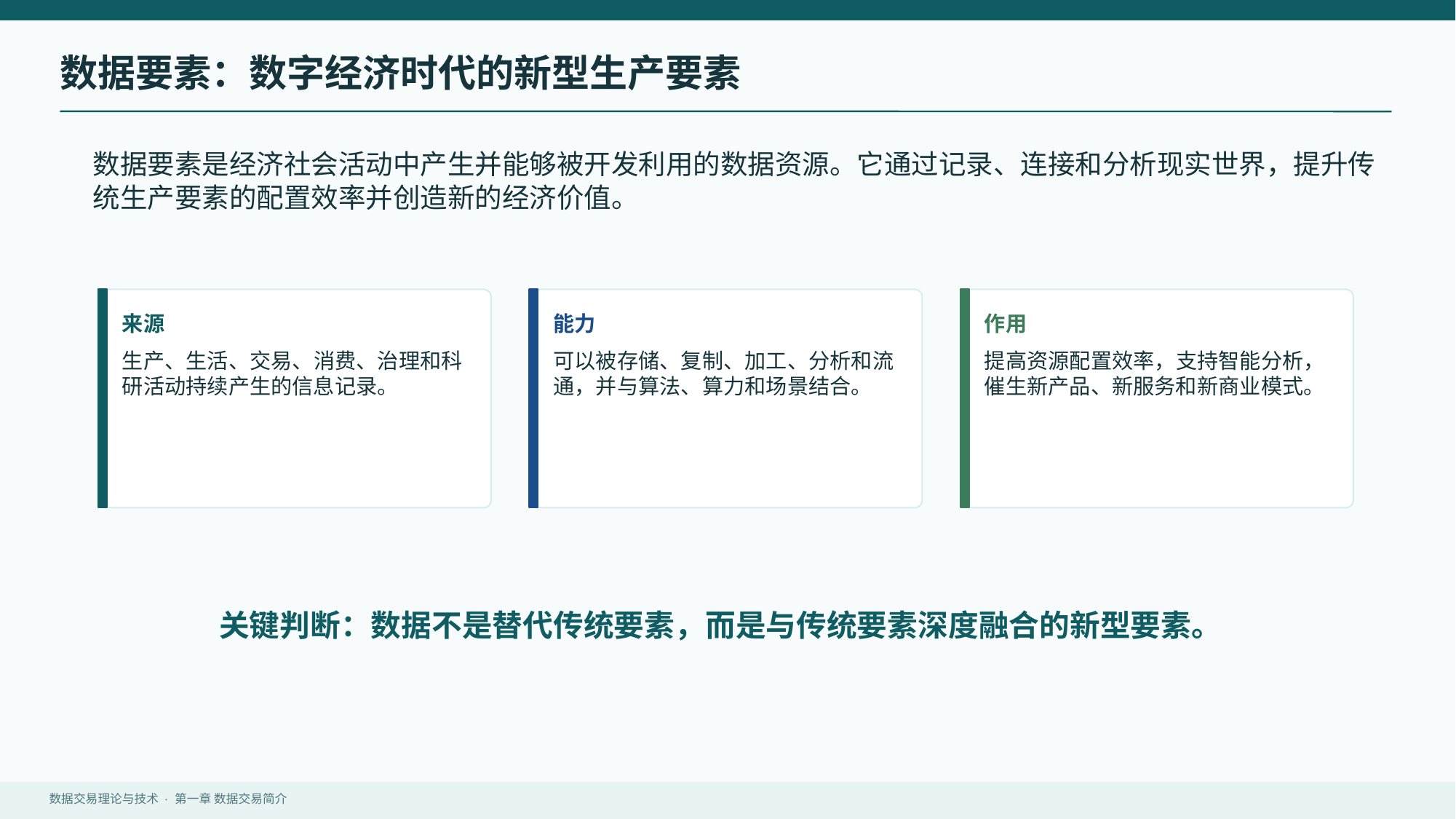

数据要素：数字经济时代的新型生产要素

数据要素是经济社会活动中产生并能够被开发利用的数据资源。它通过记录、连接和分析现实世界，提升传统生产要素的配置效率并创造新的经济价值。

来源
能力
作用
生产、生活、交易、消费、治理和科研活动持续产生的信息记录。
可以被存储、复制、加工、分析和流通，并与算法、算力和场景结合。
提高资源配置效率，支持智能分析，催生新产品、新服务和新商业模式。
关键判断：数据不是替代传统要素，而是与传统要素深度融合的新型要素。
16